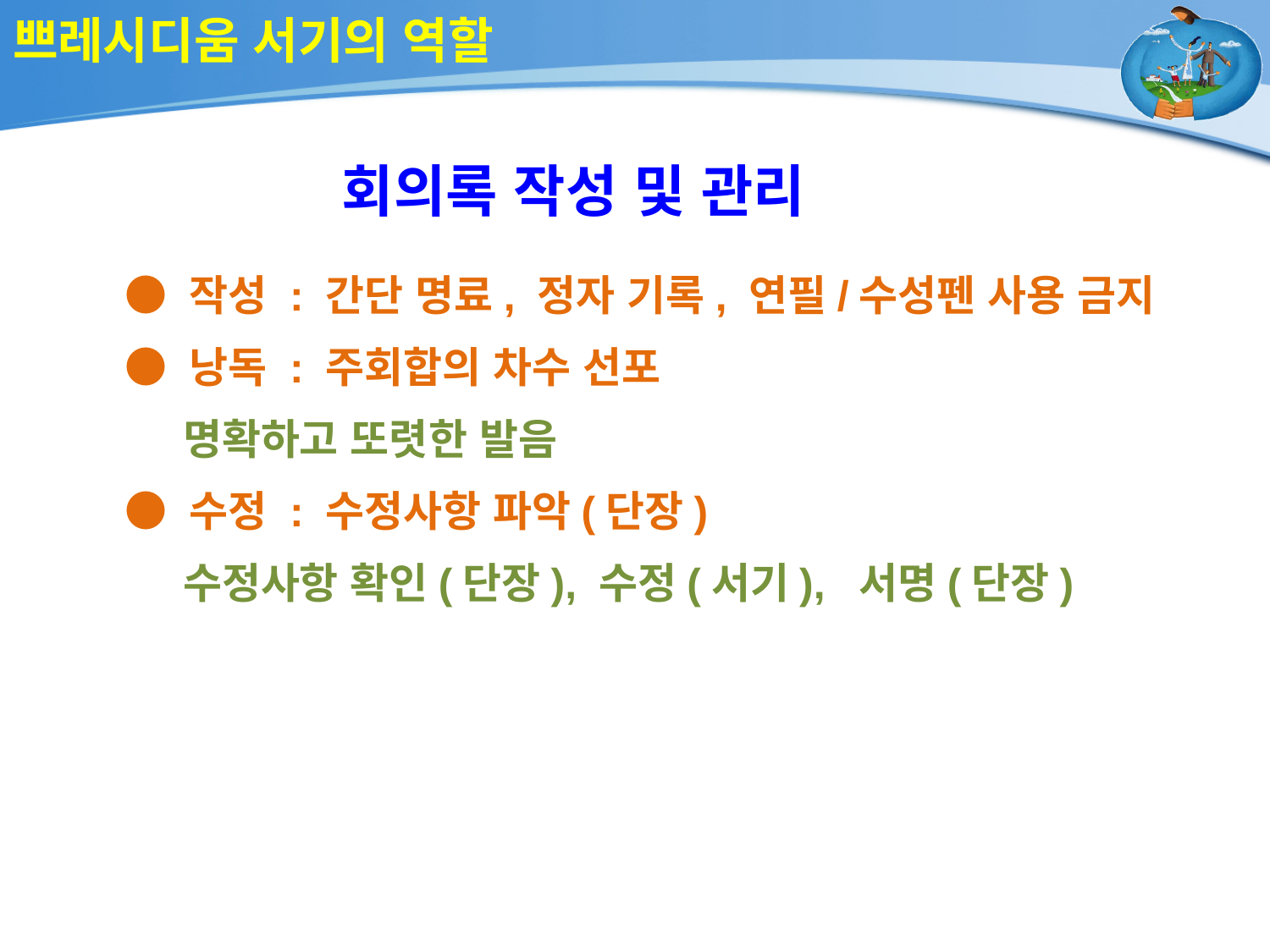

# 쁘레시디움 서기의 역할
회의록 작성 및 관리
● 작성 : 간단 명료, 정자 기록, 연필/수성펜 사용 금지
● 낭독 : 주회합의 차수 선포
    명확하고 또렷한 발음
● 수정 : 수정사항 파악(단장)
    수정사항 확인(단장), 수정(서기),  서명(단장)